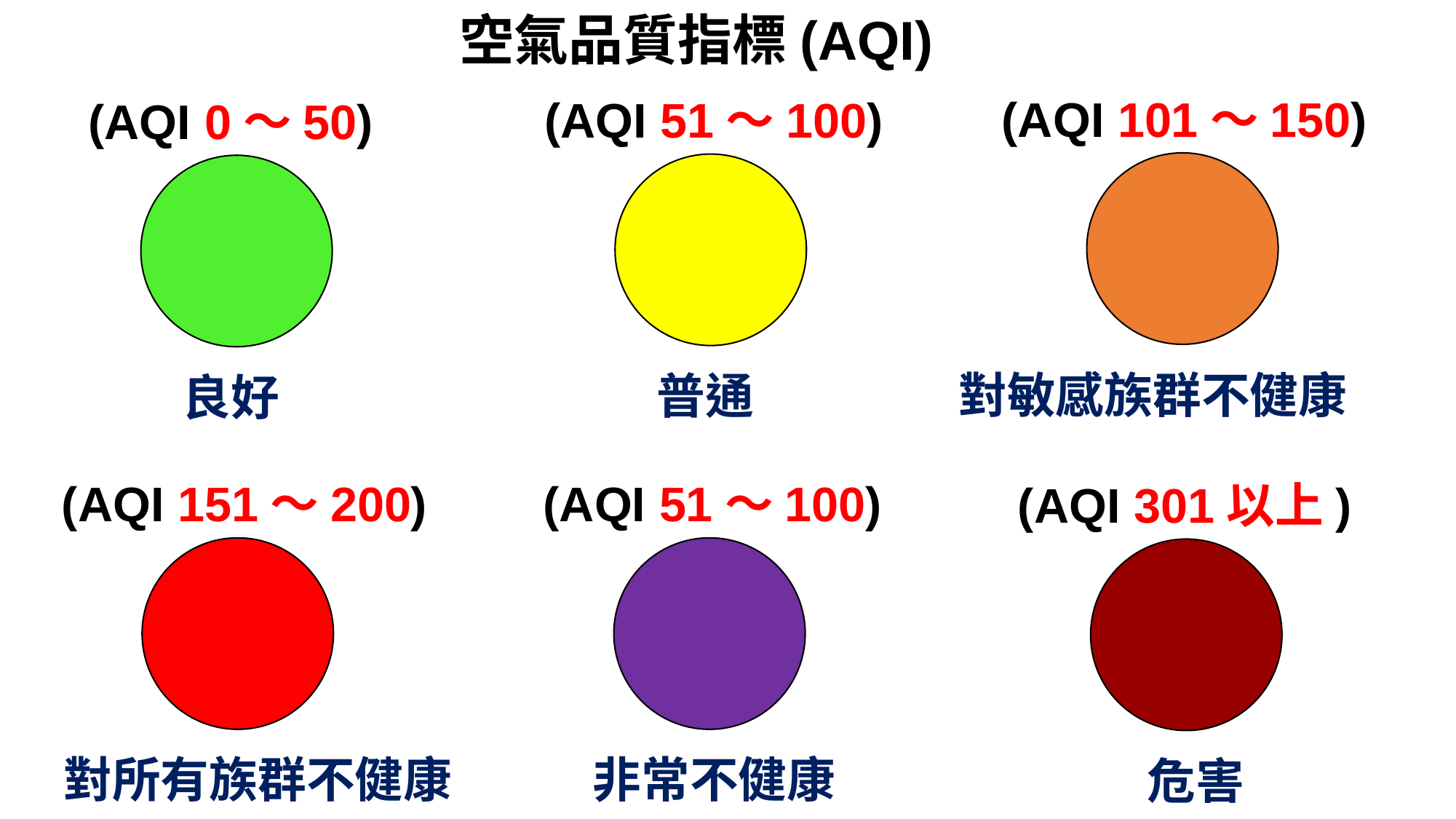

空氣品質指標(AQI)
(AQI 101～150)

對敏感族群不健康
(AQI 51～100)

普通
(AQI 0～50)

良好
(AQI 151～200)

對所有族群不健康
(AQI 51～100)

非常不健康
(AQI 301以上)

危害